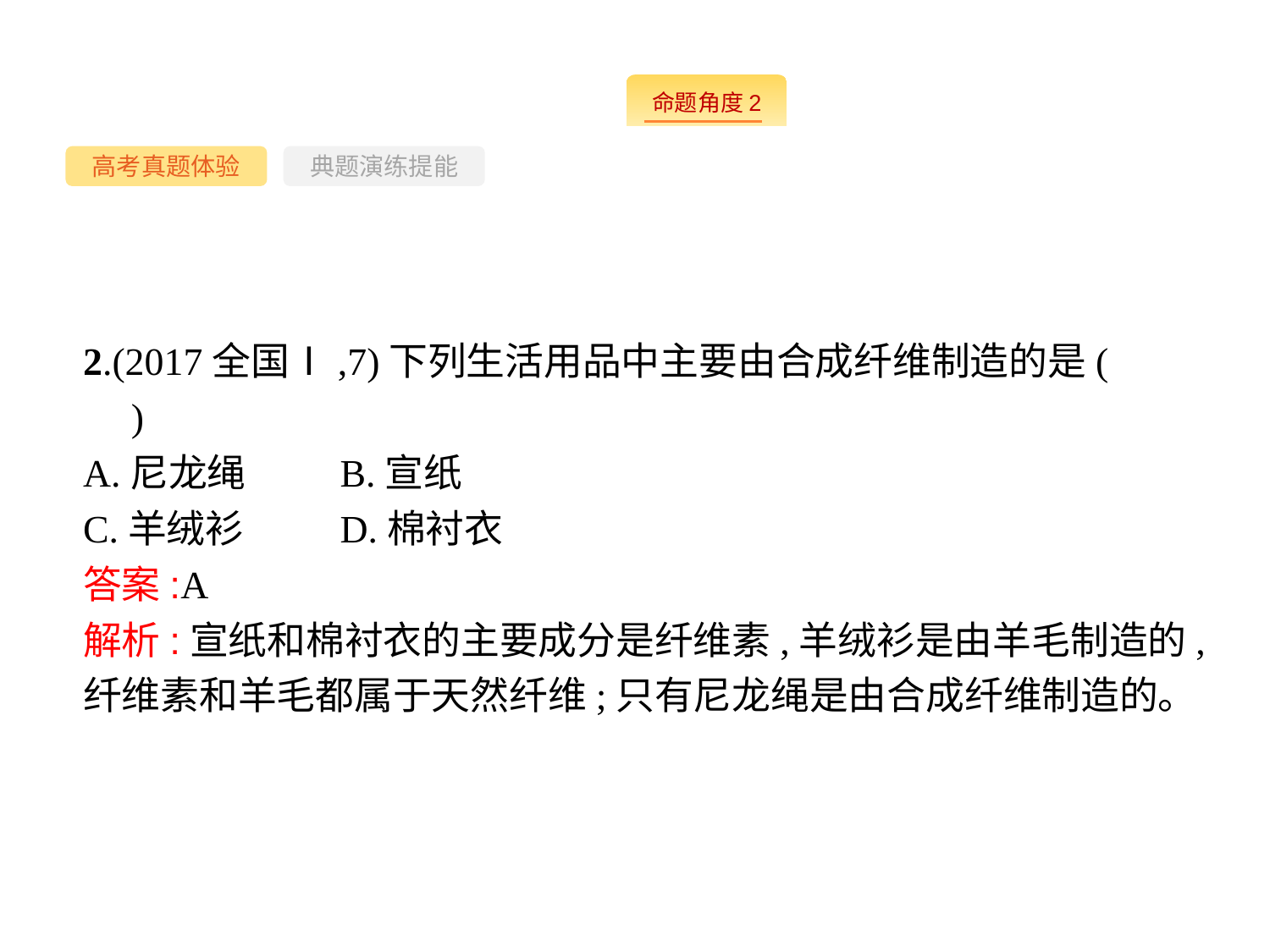

-25-
高考真题体验
典题演练提能
2.(2017全国Ⅰ,7)下列生活用品中主要由合成纤维制造的是(　　)
A.尼龙绳	B.宣纸
C.羊绒衫	D.棉衬衣
答案:A
解析:宣纸和棉衬衣的主要成分是纤维素,羊绒衫是由羊毛制造的,纤维素和羊毛都属于天然纤维;只有尼龙绳是由合成纤维制造的。